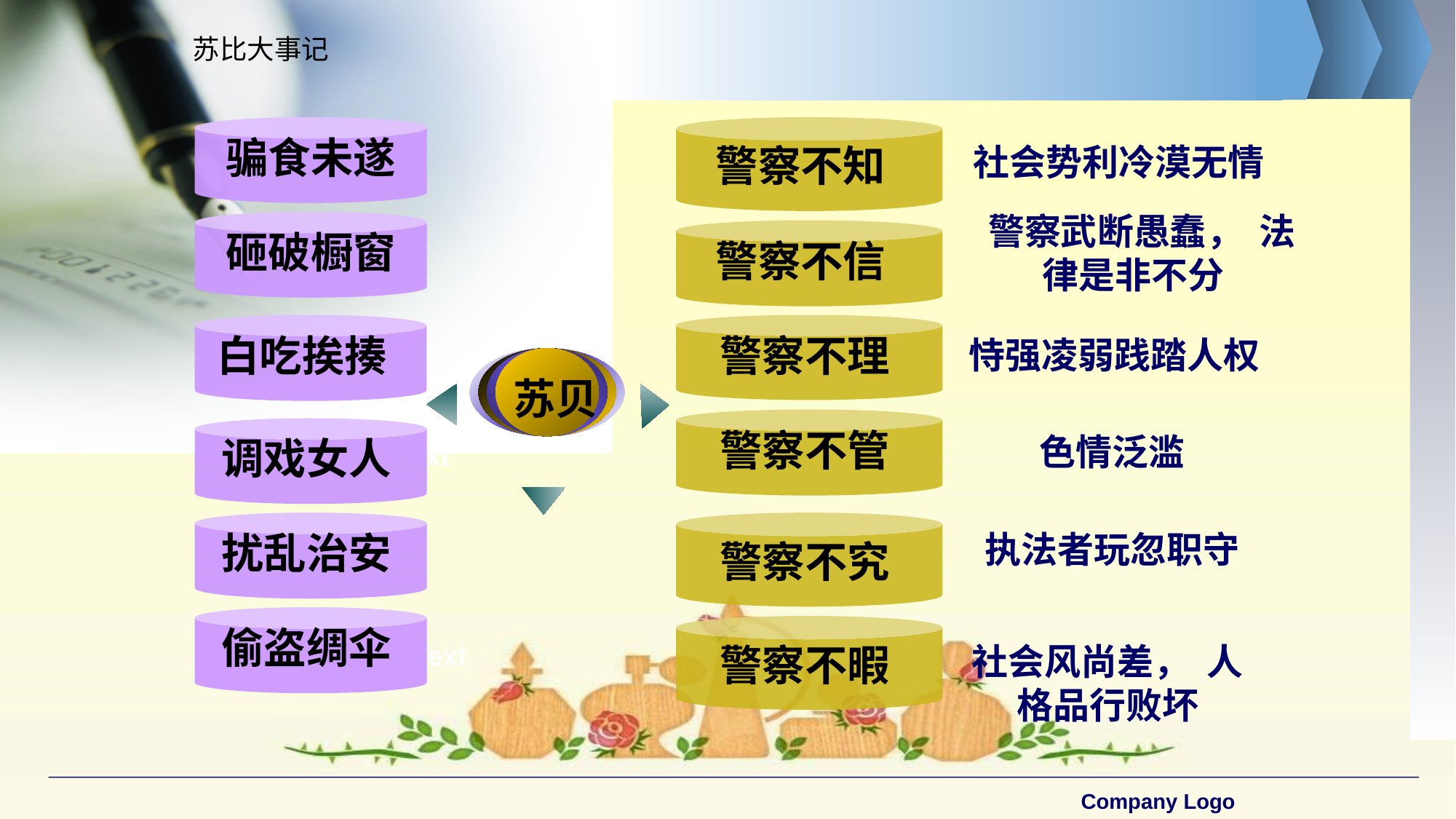

苏比大事记

骗食未遂
社会势利冷漠无情
警察不知
 警察武断愚蠢，  法律是非不分

砸破橱窗

警察不信

白吃挨揍
警察不理
恃强凌弱践踏人权

苏贝
Text

警察不管
色情泛滥
调戏女人
Text

执法者玩忽职守
扰乱治安
警察不究

偷盗绸伞

Text
警察不暇
社会风尚差，  人格品行败坏
Company Logo